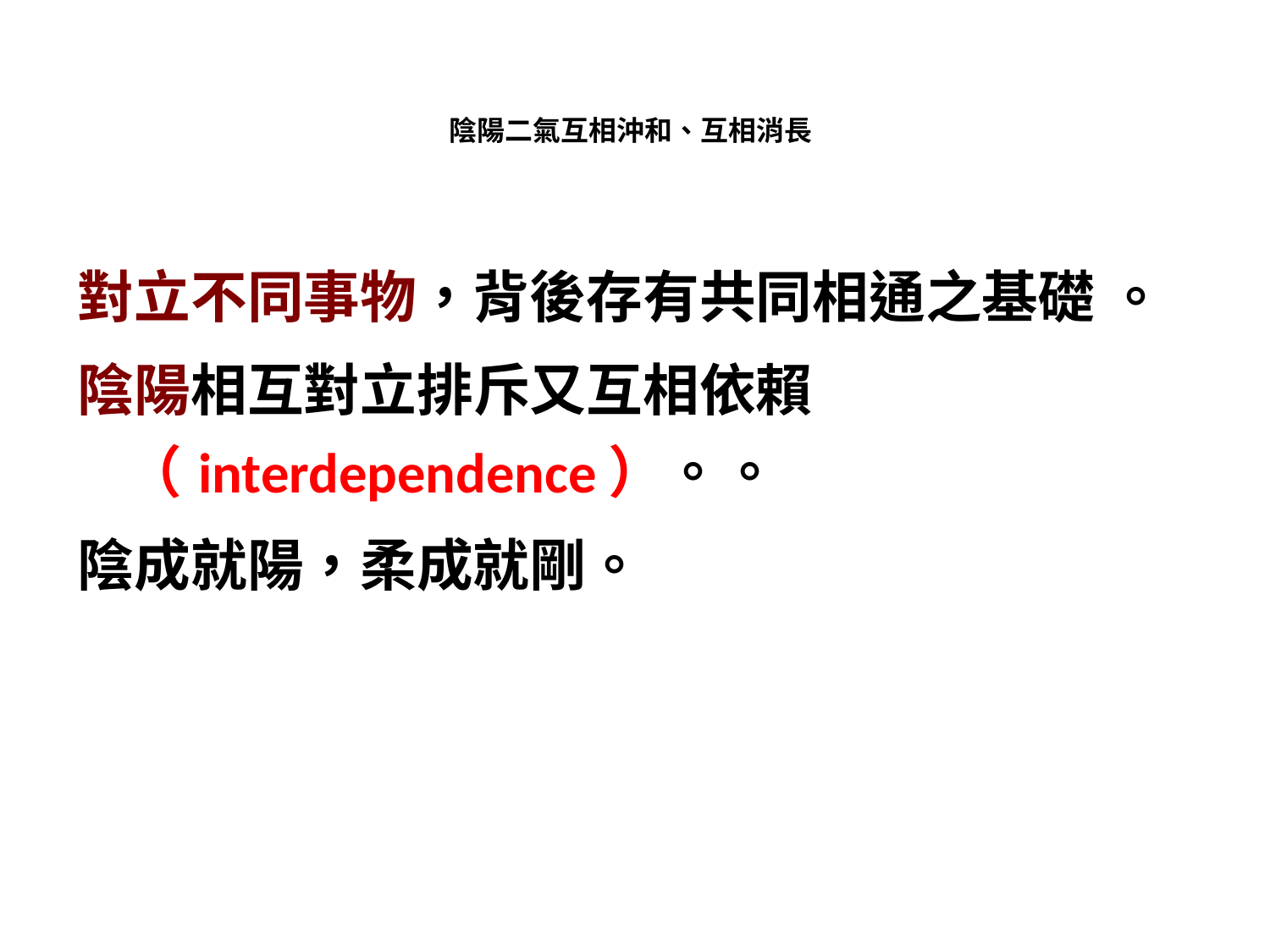

# 陰陽二氣互相沖和、互相消長
對立不同事物，背後存有共同相通之基礎 。
陰陽相互對立排斥又互相依賴（interdependence）。。
陰成就陽，柔成就剛。